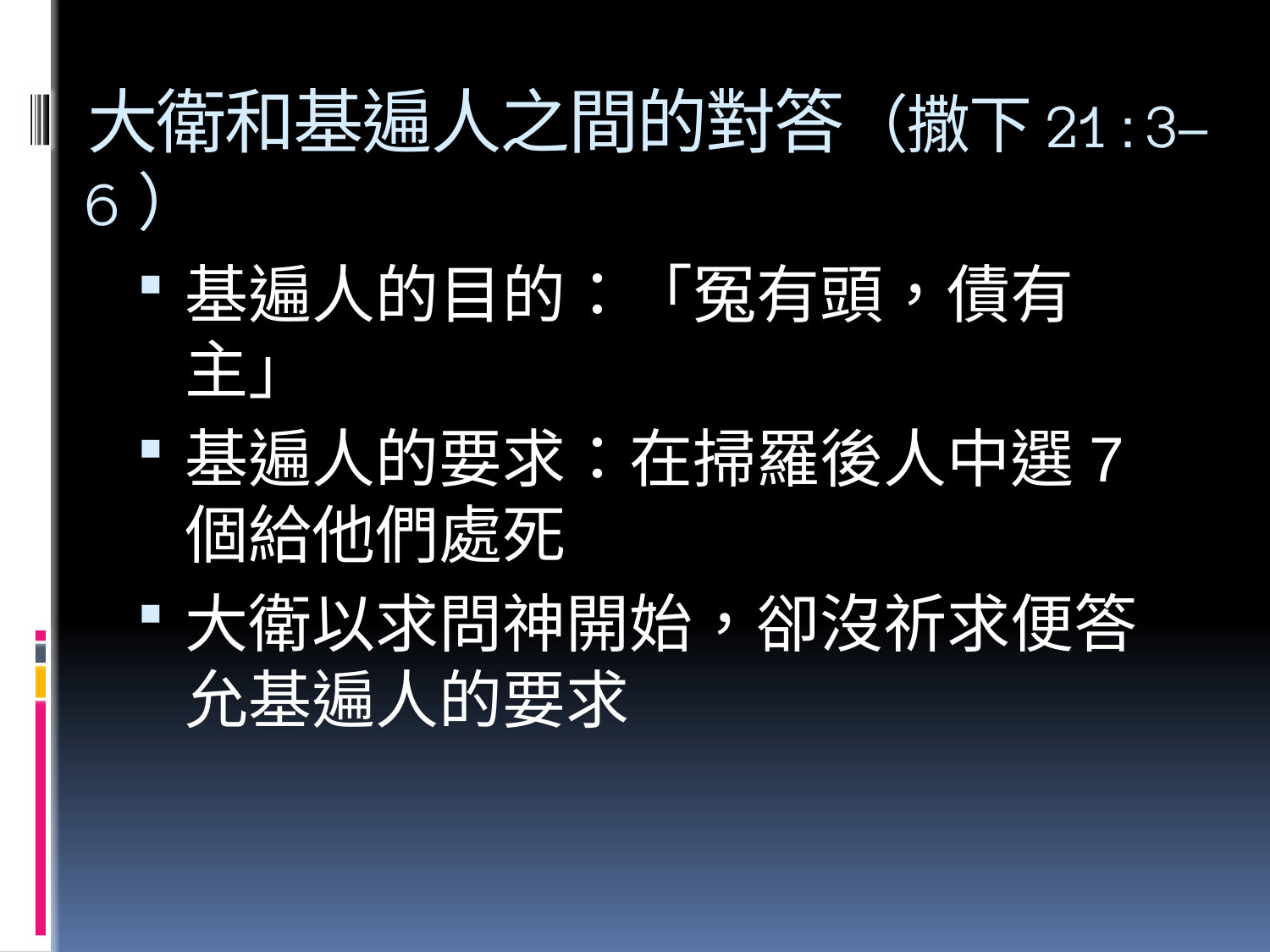

# 大衛和基遍人之間的對答（撒下21:3-6）
基遍人的目的：「冤有頭，債有主」
基遍人的要求：在掃羅後人中選7個給他們處死
大衛以求問神開始，卻沒祈求便答允基遍人的要求